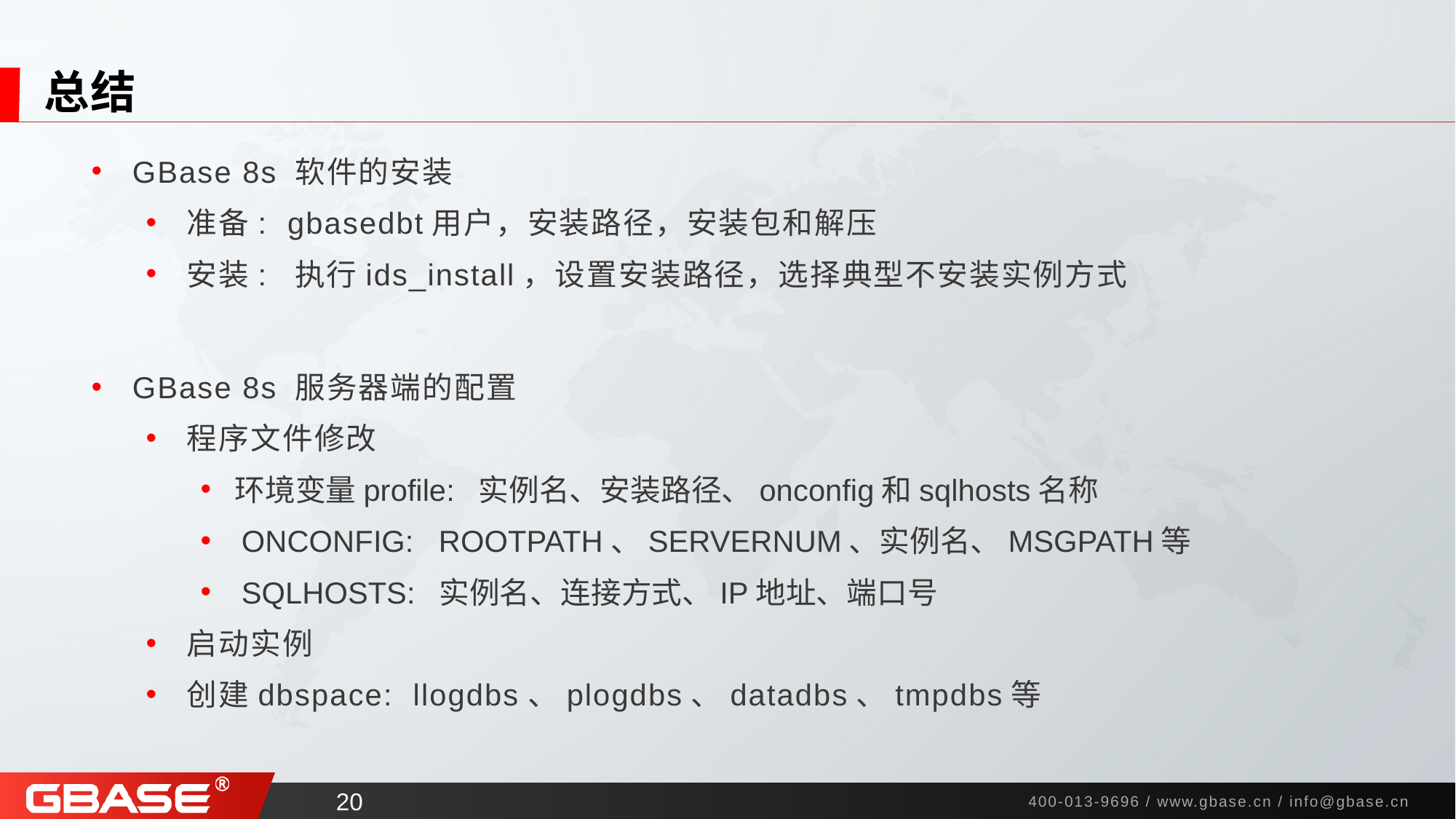

# 总结
GBase 8s 软件的安装
准备:  gbasedbt用户，安装路径，安装包和解压
安装:  执行ids_install，设置安装路径，选择典型不安装实例方式

GBase 8s 服务器端的配置
程序文件修改
环境变量profile:  实例名、安装路径、onconfig和sqlhosts名称
ONCONFIG:   ROOTPATH、SERVERNUM、实例名、MSGPATH等
SQLHOSTS:  实例名、连接方式、IP地址、端口号
启动实例
创建dbspace:  llogdbs、plogdbs、datadbs、tmpdbs等